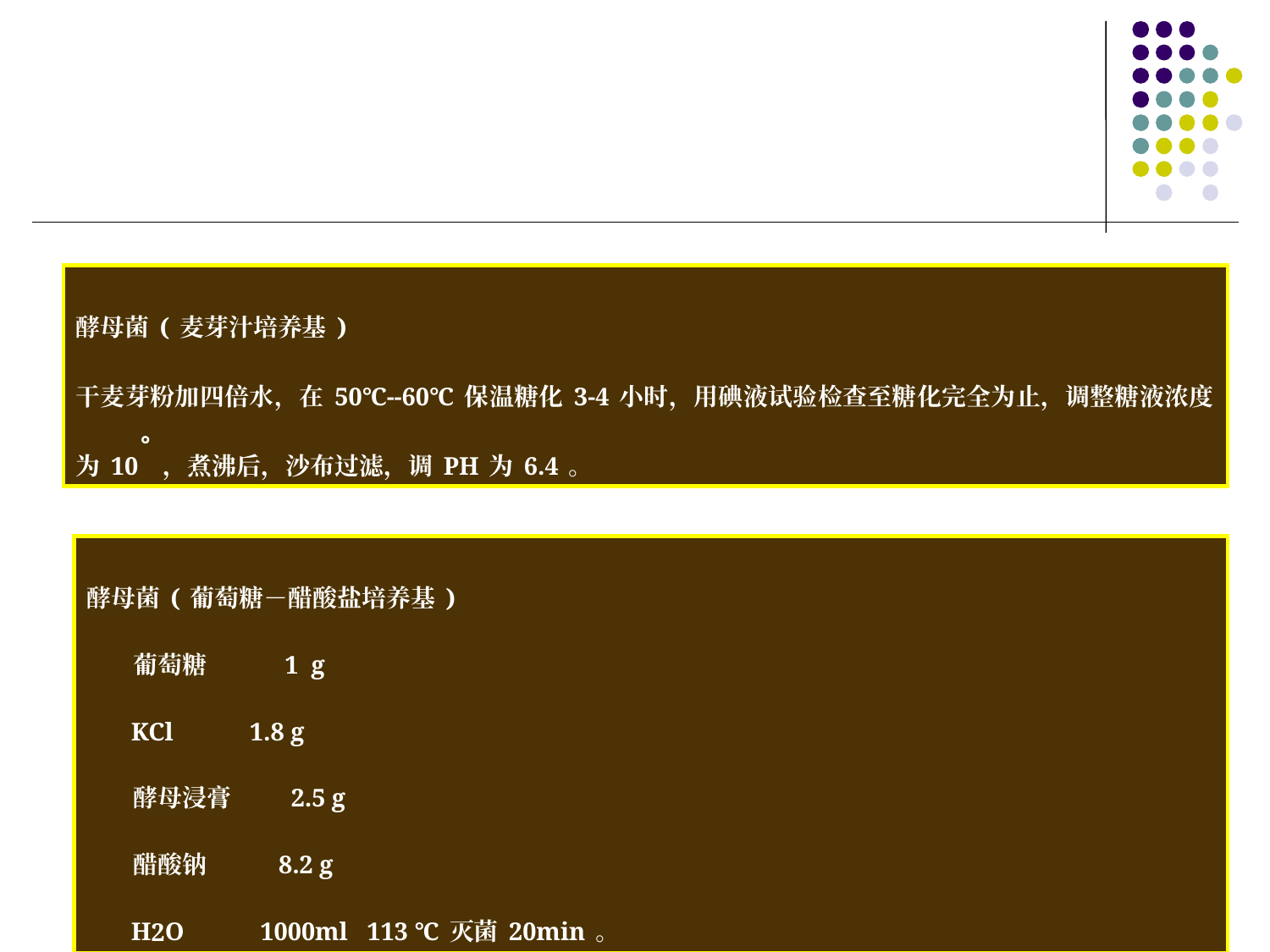

酵母菌(麦芽汁培养基)
干麦芽粉加四倍水，在50℃--60℃保温糖化3-4小时，用碘液试验检查至糖化完全为止，调整糖液浓度为10°，煮沸后，沙布过滤，调PH为6.4。
酵母菌(葡萄糖－醋酸盐培养基)
      葡萄糖           1  g
       KCl            1.8 g
      酵母浸膏        2.5 g
      醋酸钠          8.2 g
       H2O            1000ml   113 ℃灭菌20min。